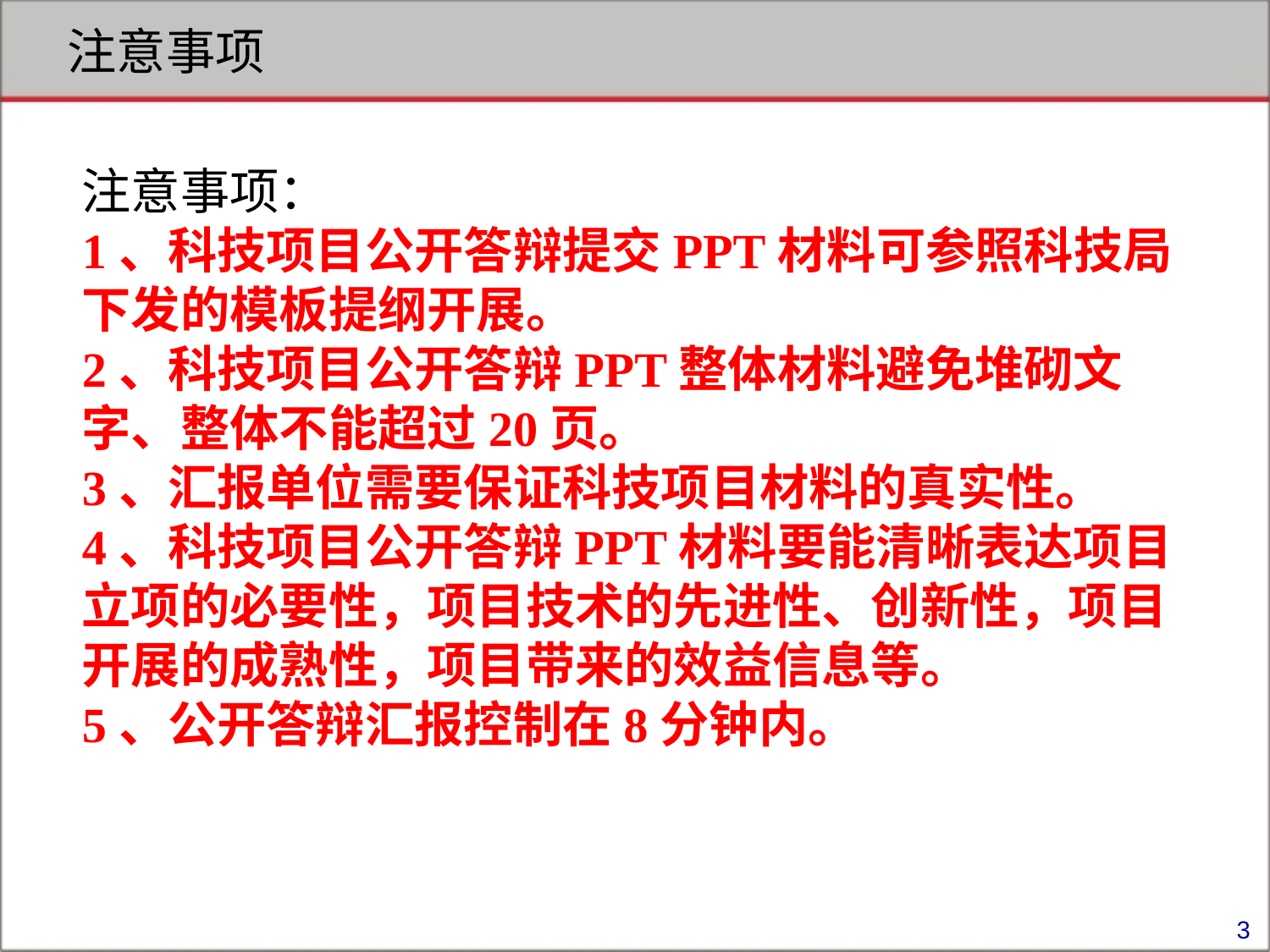

注意事项
注意事项：
1、科技项目公开答辩提交PPT材料可参照科技局下发的模板提纲开展。
2、科技项目公开答辩PPT整体材料避免堆砌文字、整体不能超过20页。
3、汇报单位需要保证科技项目材料的真实性。
4、科技项目公开答辩PPT材料要能清晰表达项目立项的必要性，项目技术的先进性、创新性，项目开展的成熟性，项目带来的效益信息等。
5、公开答辩汇报控制在8分钟内。